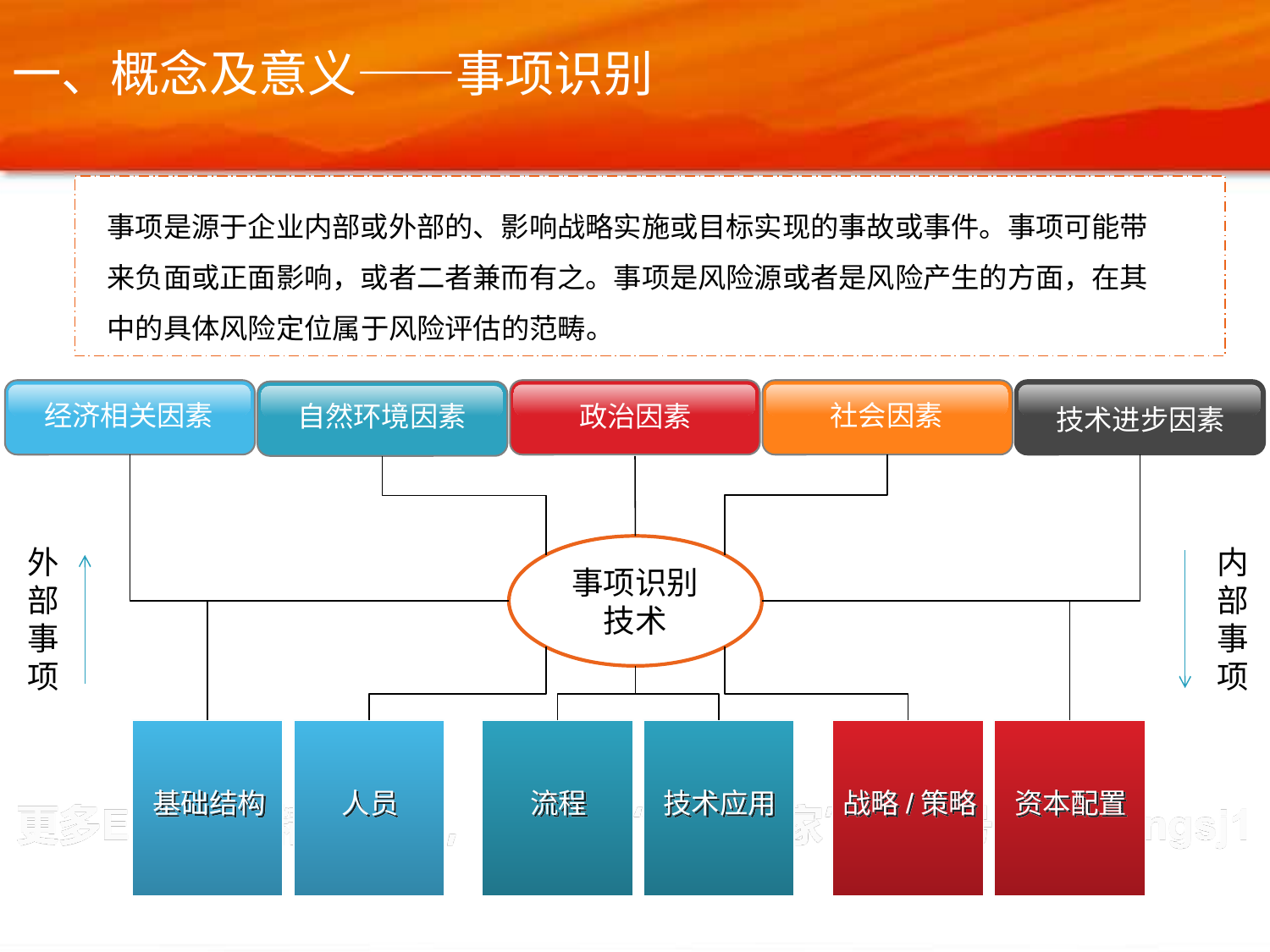

一、概念及意义——事项识别

事项是源于企业内部或外部的、影响战略实施或目标实现的事故或事件。事项可能带来负面或正面影响，或者二者兼而有之。事项是风险源或者是风险产生的方面，在其中的具体风险定位属于风险评估的范畴。

经济相关因素

政治因素

社会因素

技术进步因素

自然环境因素
外部事项
事项识别技术
内部事项

基础结构
人员
流程
技术应用
战略/策略
资本配置